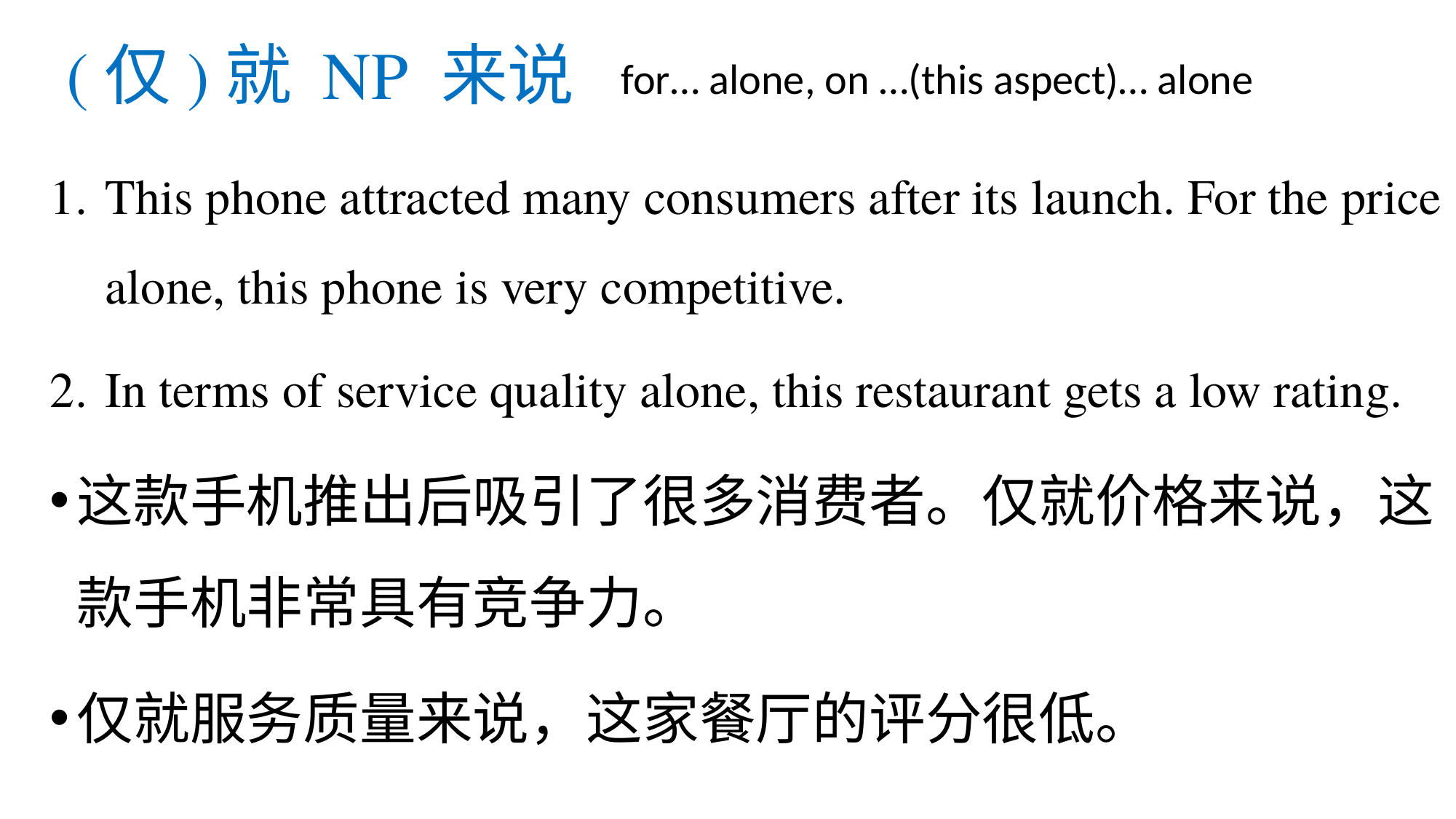

# (仅)就 NP 来说
for… alone, on …(this aspect)… alone
This phone attracted many consumers after its launch. For the price alone, this phone is very competitive.
In terms of service quality alone, this restaurant gets a low rating.
这款手机推出后吸引了很多消费者。仅就价格来说，这款手机非常具有竞争力。
仅就服务质量来说，这家餐厅的评分很低。